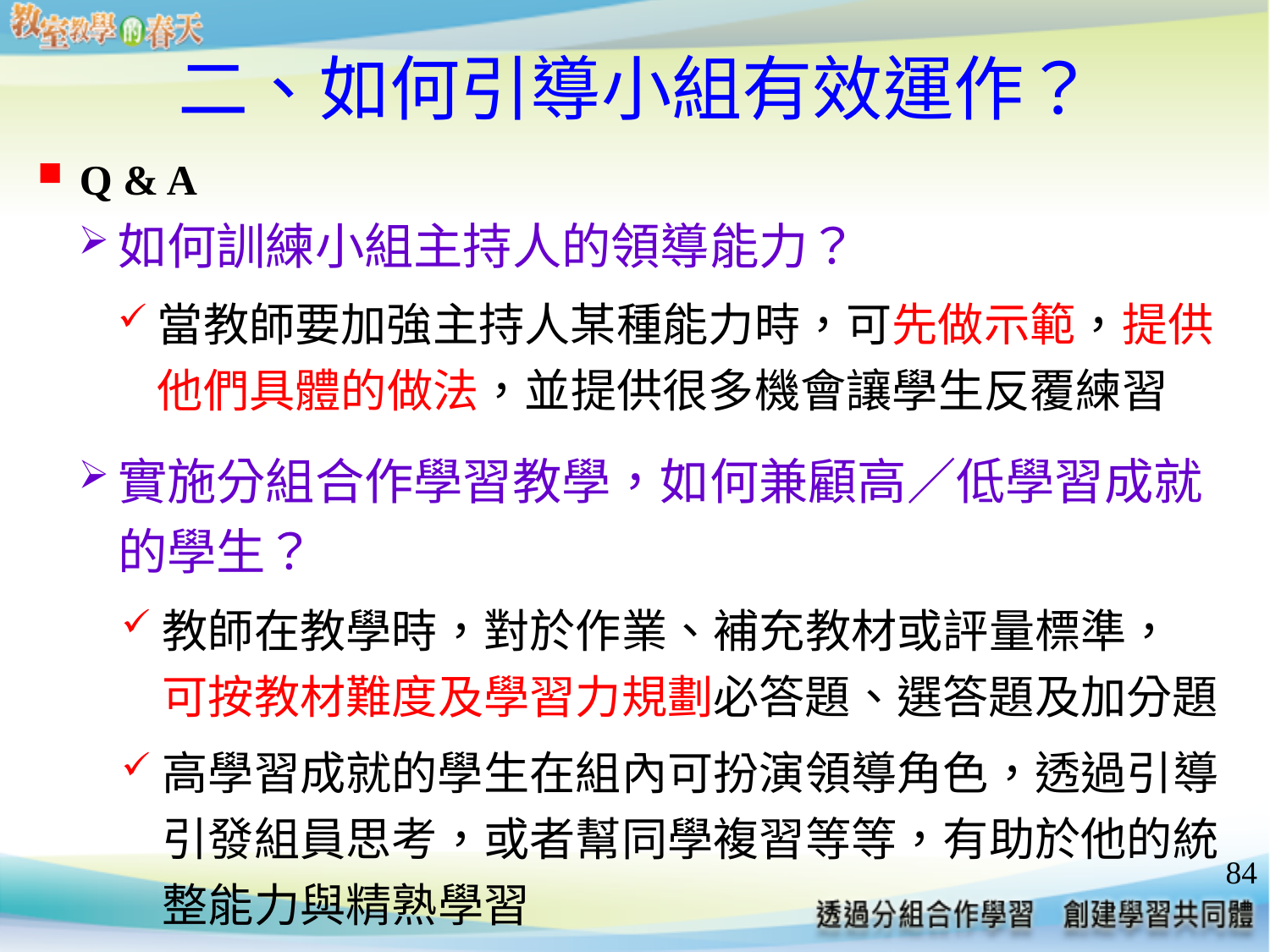

# 二、如何引導小組有效運作？
Q & A
如何訓練小組主持人的領導能力？
當教師要加強主持人某種能力時，可先做示範，提供他們具體的做法，並提供很多機會讓學生反覆練習
實施分組合作學習教學，如何兼顧高／低學習成就的學生？
教師在教學時，對於作業、補充教材或評量標準，
可按教材難度及學習力規劃必答題、選答題及加分題
高學習成就的學生在組內可扮演領導角色，透過引導引發組員思考，或者幫同學複習等等，有助於他的統整能力與精熟學習
84